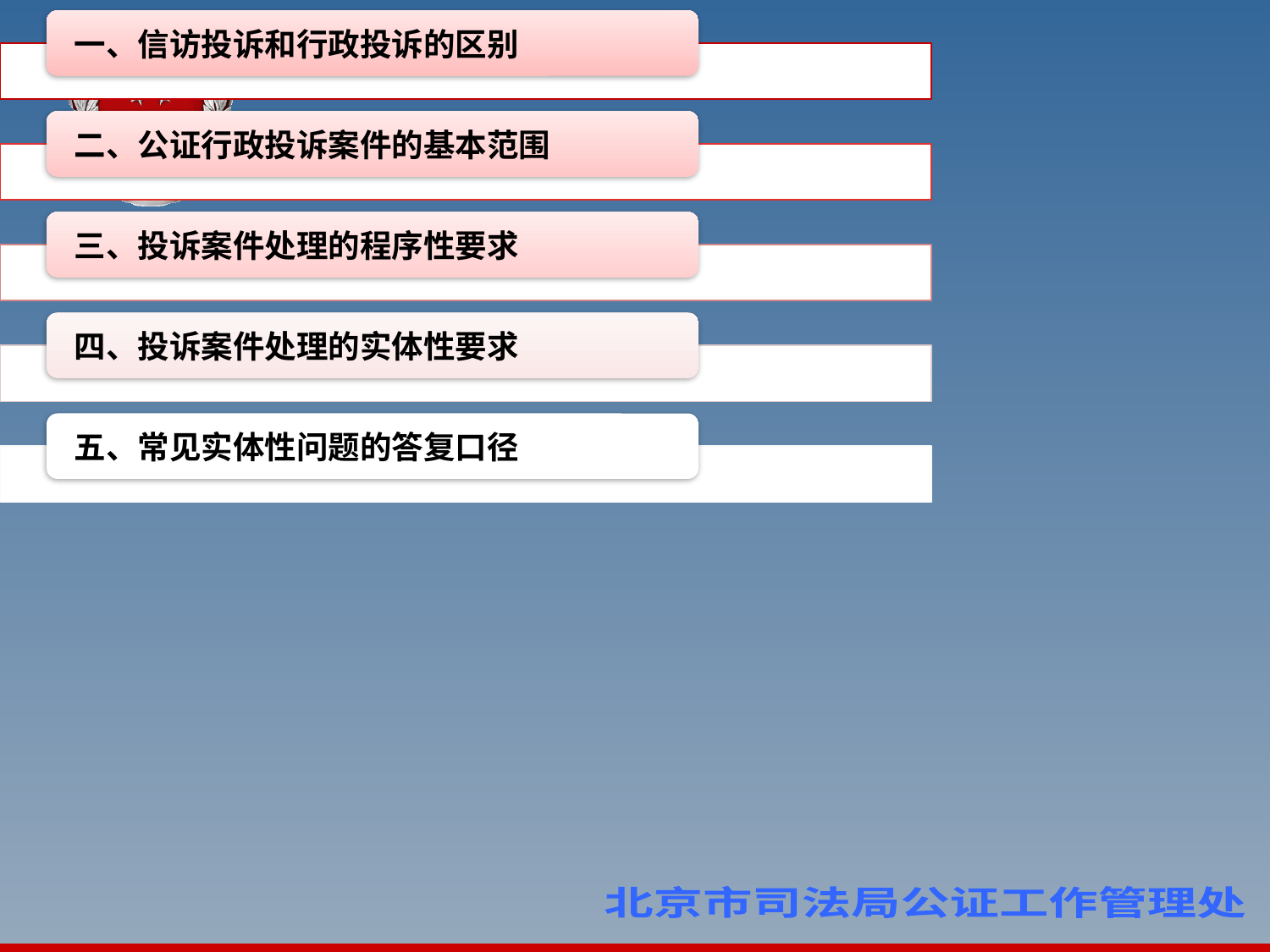

#

一、信访投诉和行政投诉的区别

二、公证行政投诉案件的基本范围

三、投诉案件处理的程序性要求

四、投诉案件处理的实体性要求

五、常见实体性问题的答复口径